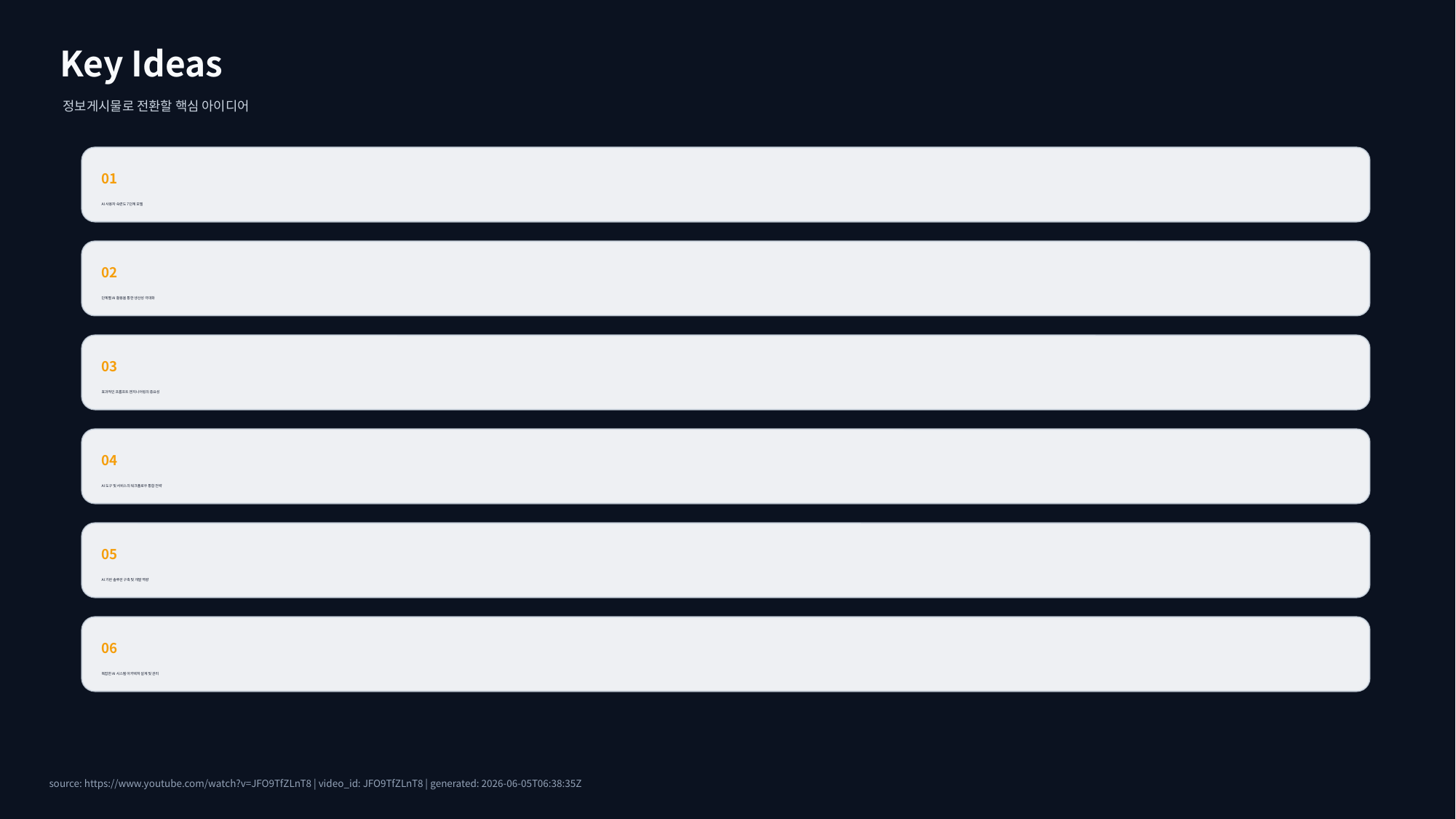

Key Ideas
정보게시물로 전환할 핵심 아이디어

01
AI 사용자 숙련도 7단계 모델

02
단계별 AI 활용을 통한 생산성 극대화

03
효과적인 프롬프트 엔지니어링의 중요성

04
AI 도구 및 서비스의 워크플로우 통합 전략

05
AI 기반 솔루션 구축 및 개발 역량

06
복잡한 AI 시스템 아키텍처 설계 및 관리
source: https://www.youtube.com/watch?v=JFO9TfZLnT8 | video_id: JFO9TfZLnT8 | generated: 2026-06-05T06:38:35Z